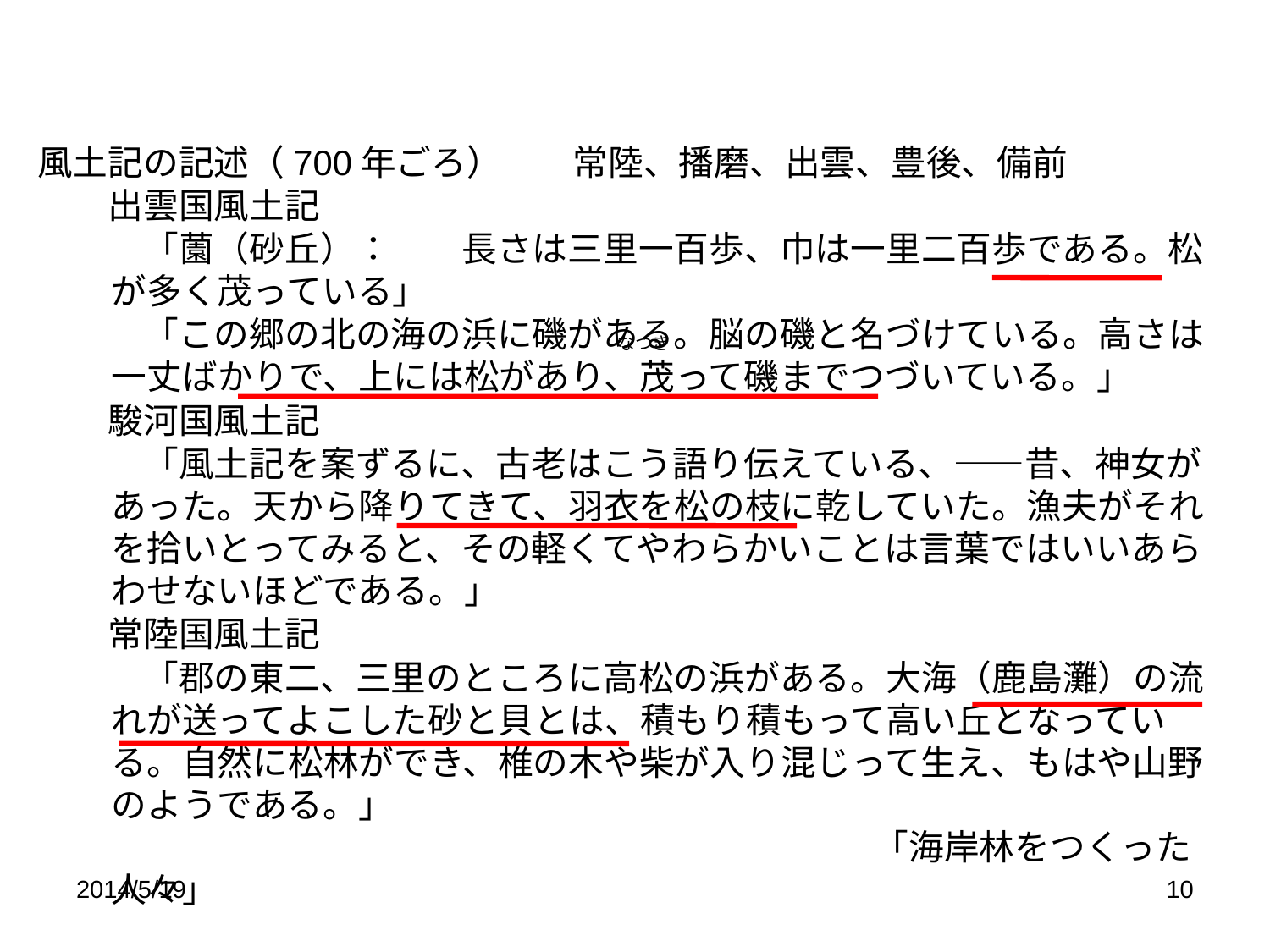

風土記の記述（700年ごろ）　　常陸、播磨、出雲、豊後、備前
　　出雲国風土記
　　　「薗（砂丘）：　　長さは三里一百歩、巾は一里二百歩である。松が多く茂っている」
　　　「この郷の北の海の浜に磯がある。脳の磯と名づけている。高さは一丈ばかりで、上には松があり、茂って磯までつづいている。」
　　駿河国風土記
　　　「風土記を案ずるに、古老はこう語り伝えている、――昔、神女があった。天から降りてきて、羽衣を松の枝に乾していた。漁夫がそれを拾いとってみると、その軽くてやわらかいことは言葉ではいいあらわせないほどである。」
　　常陸国風土記
　　　「郡の東二、三里のところに高松の浜がある。大海（鹿島灘）の流れが送ってよこした砂と貝とは、積もり積もって高い丘となっている。自然に松林ができ、椎の木や柴が入り混じって生え、もはや山野のようである。」
							「海岸林をつくった人々」

なつき

2014/5/19
10